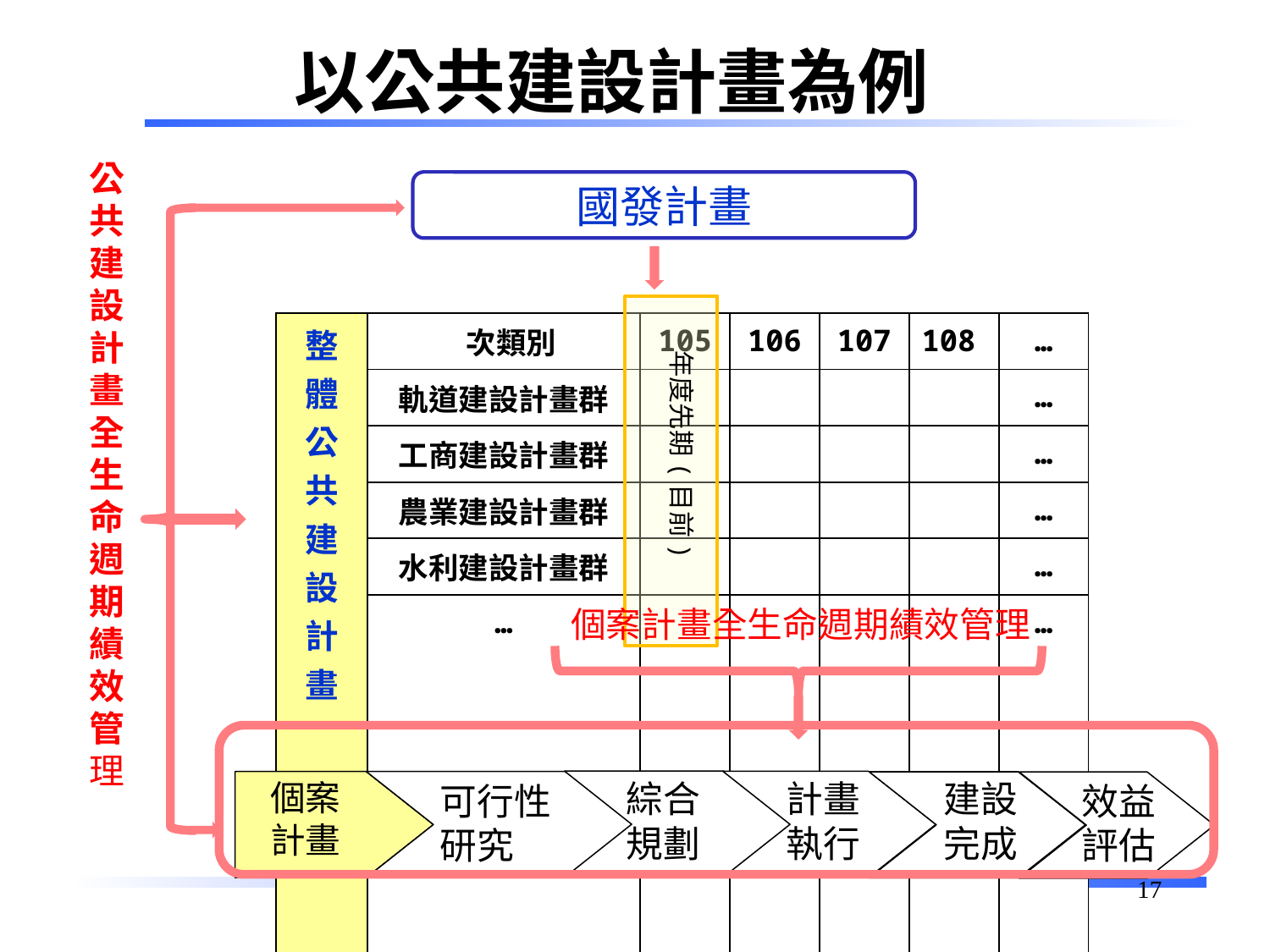

以公共建設計畫為例

公共建設計畫全生命週期績效管理
國發計畫

| 整體公共建設計畫 | 次類別 | 105 | 106 | 107 | 108 | … |
| --- | --- | --- | --- | --- | --- | --- |
|  | 軌道建設計畫群 |  |  |  |  | … |
|  | 工商建設計畫群 |  |  |  |  | … |
|  | 農業建設計畫群 |  |  |  |  | … |
|  | 水利建設計畫群 |  |  |  |  | … |
|  | … |  |  |  |  | … |
年度先期(目前)

個案計畫全生命週期績效管理

個案
計畫
綜合
規劃
計畫
執行
建設
完成

可行性
研究

效益
評估

17